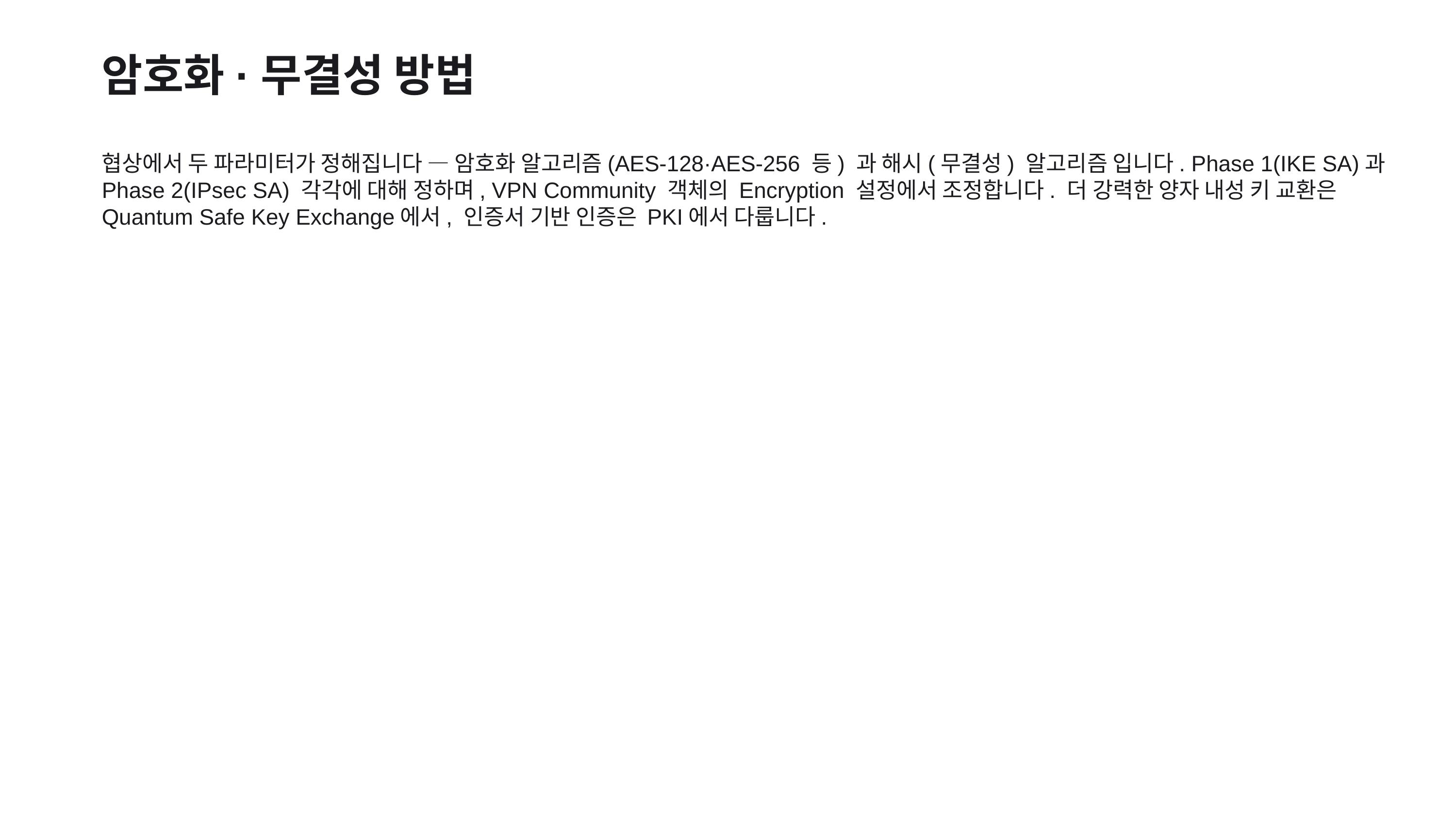

암호화·무결성 방법
협상에서 두 파라미터가 정해집니다 — 암호화 알고리즘(AES-128·AES-256 등) 과 해시(무결성) 알고리즘 입니다. Phase 1(IKE SA)과 Phase 2(IPsec SA) 각각에 대해 정하며, VPN Community 객체의 Encryption 설정에서 조정합니다. 더 강력한 양자 내성 키 교환은 Quantum Safe Key Exchange에서, 인증서 기반 인증은 PKI에서 다룹니다.